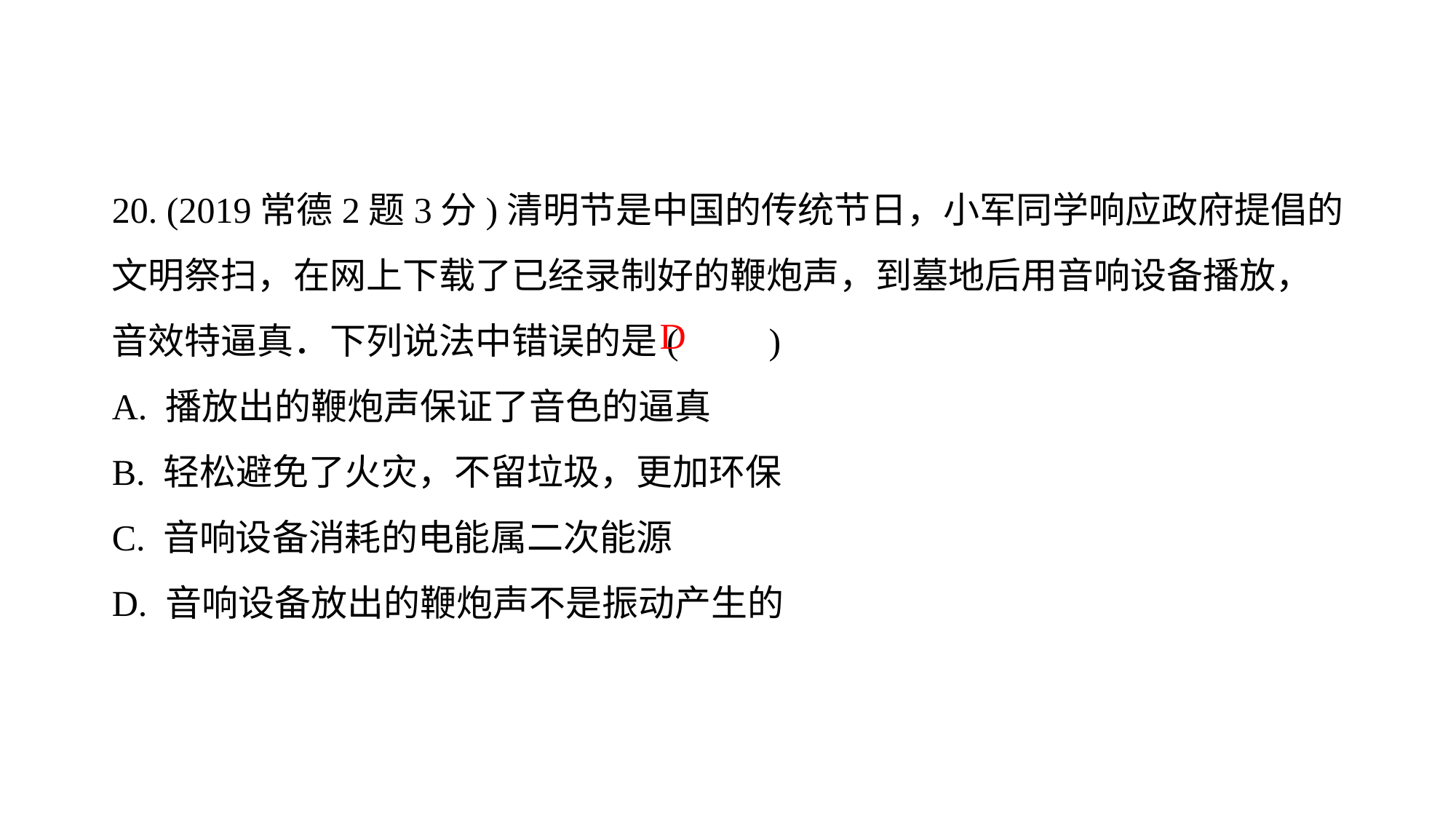

20. (2019常德2题3分)清明节是中国的传统节日，小军同学响应政府提倡的文明祭扫，在网上下载了已经录制好的鞭炮声，到墓地后用音响设备播放，音效特逼真．下列说法中错误的是(　　)
A. 播放出的鞭炮声保证了音色的逼真
B. 轻松避免了火灾，不留垃圾，更加环保
C. 音响设备消耗的电能属二次能源
D. 音响设备放出的鞭炮声不是振动产生的
D